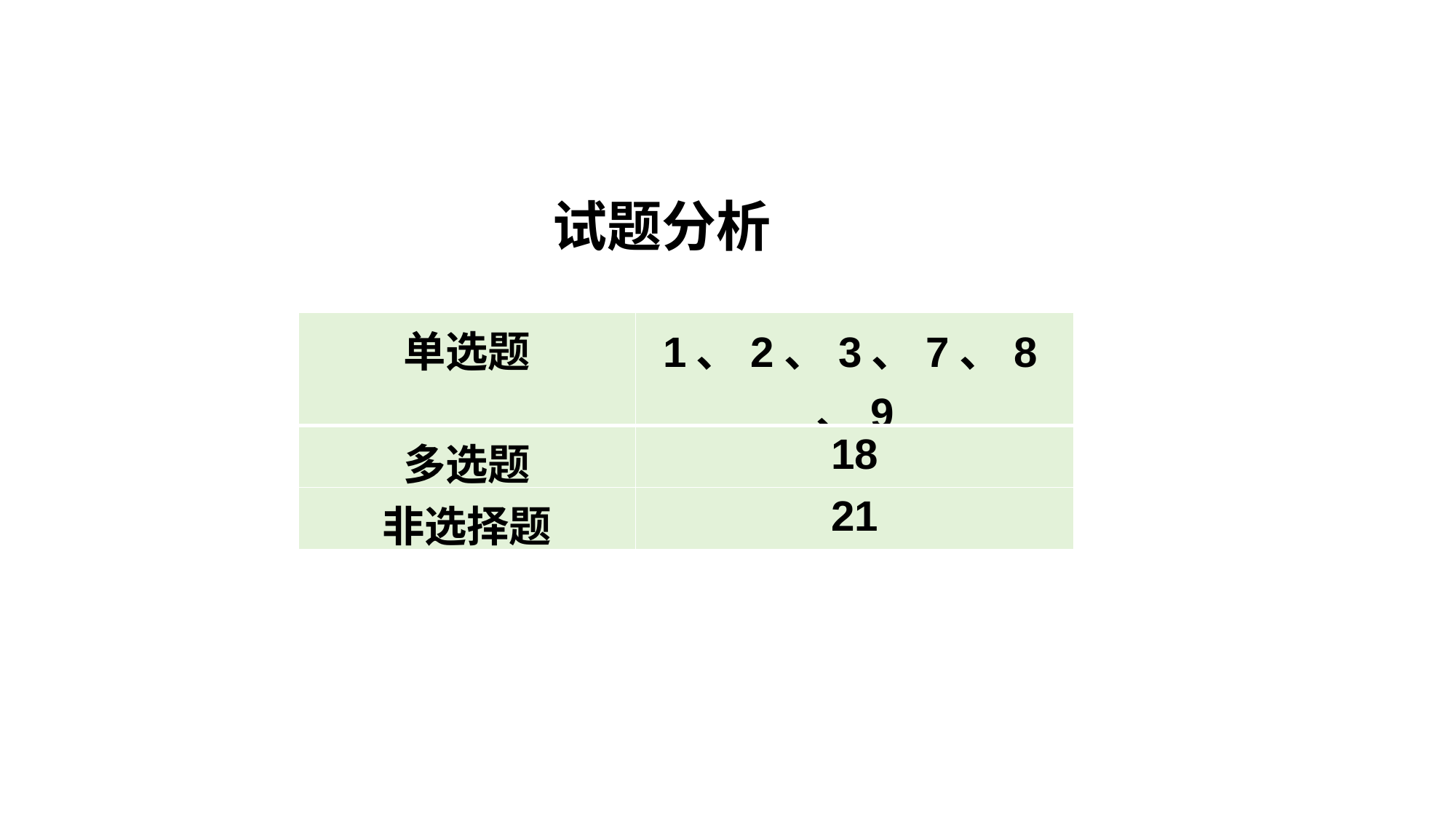

试题分析
| 单选题 | 1、2、3、7、8、9 |
| --- | --- |
| 多选题 | 18 |
| 非选择题 | 21 |